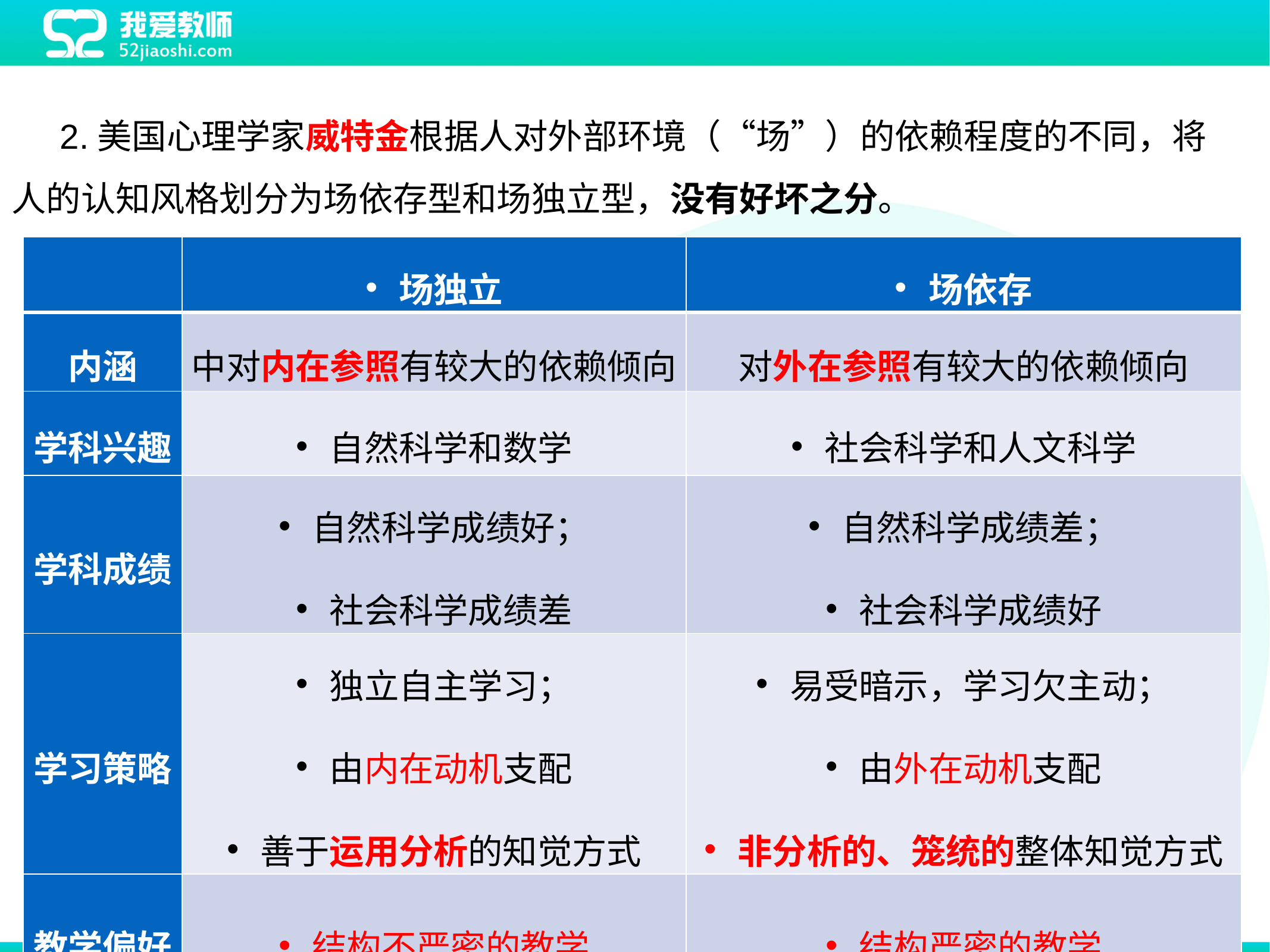

2.美国心理学家威特金根据人对外部环境（“场”）的依赖程度的不同，将人的认知风格划分为场依存型和场独立型，没有好坏之分。
|  | 场独立 | 场依存 |
| --- | --- | --- |
| 内涵 | 中对内在参照有较大的依赖倾向 | 对外在参照有较大的依赖倾向 |
| 学科兴趣 | 自然科学和数学 | 社会科学和人文科学 |
| 学科成绩 | 自然科学成绩好； 社会科学成绩差 | 自然科学成绩差； 社会科学成绩好 |
| 学习策略 | 独立自主学习； 由内在动机支配 善于运用分析的知觉方式 | 易受暗示，学习欠主动； 由外在动机支配 非分析的、笼统的整体知觉方式 |
| 教学偏好 | 结构不严密的教学 | 结构严密的教学 |